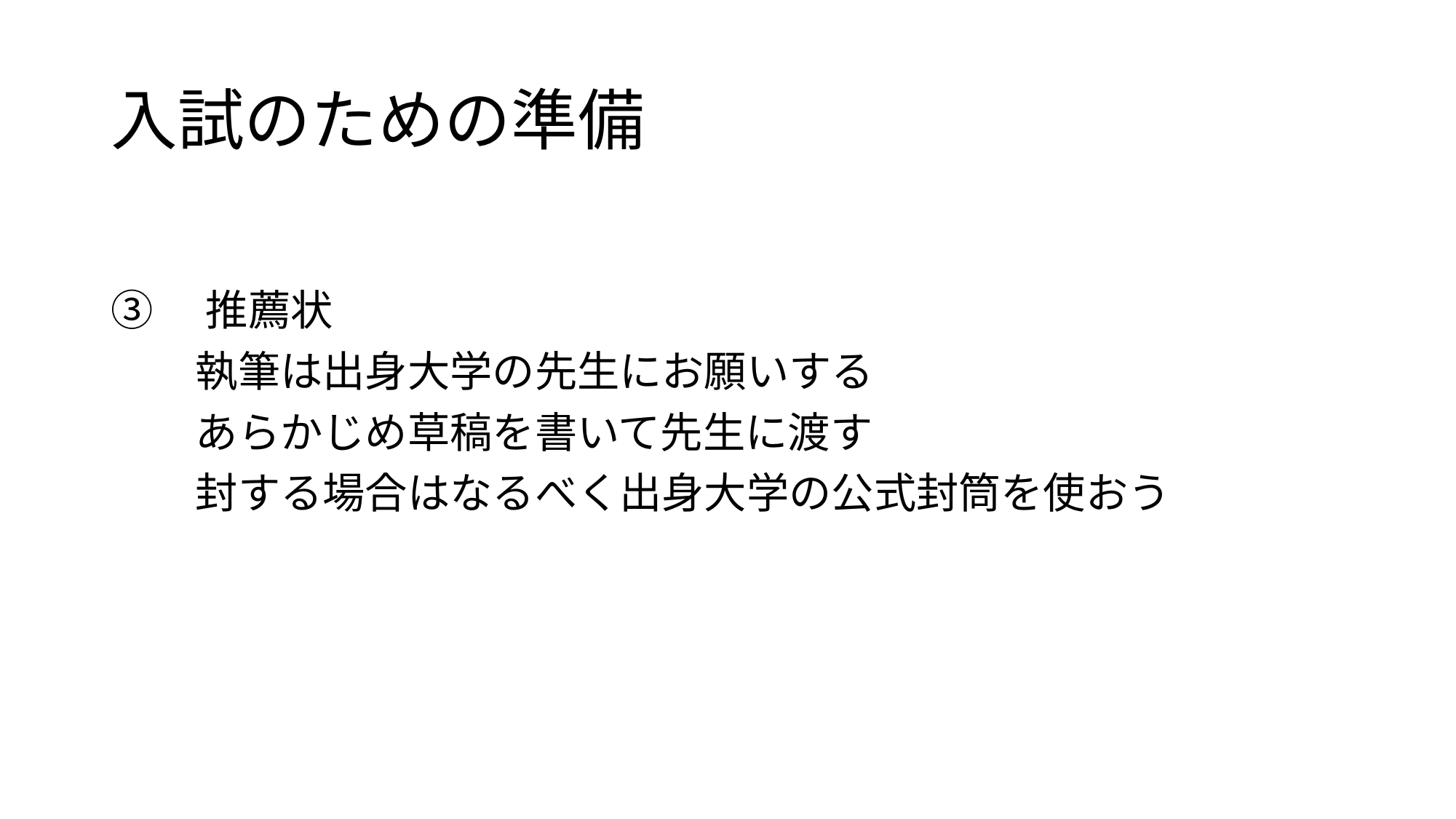

# 入試のための準備

③　推薦状
　　執筆は出身大学の先生にお願いする
　　あらかじめ草稿を書いて先生に渡す
　　封する場合はなるべく出身大学の公式封筒を使おう